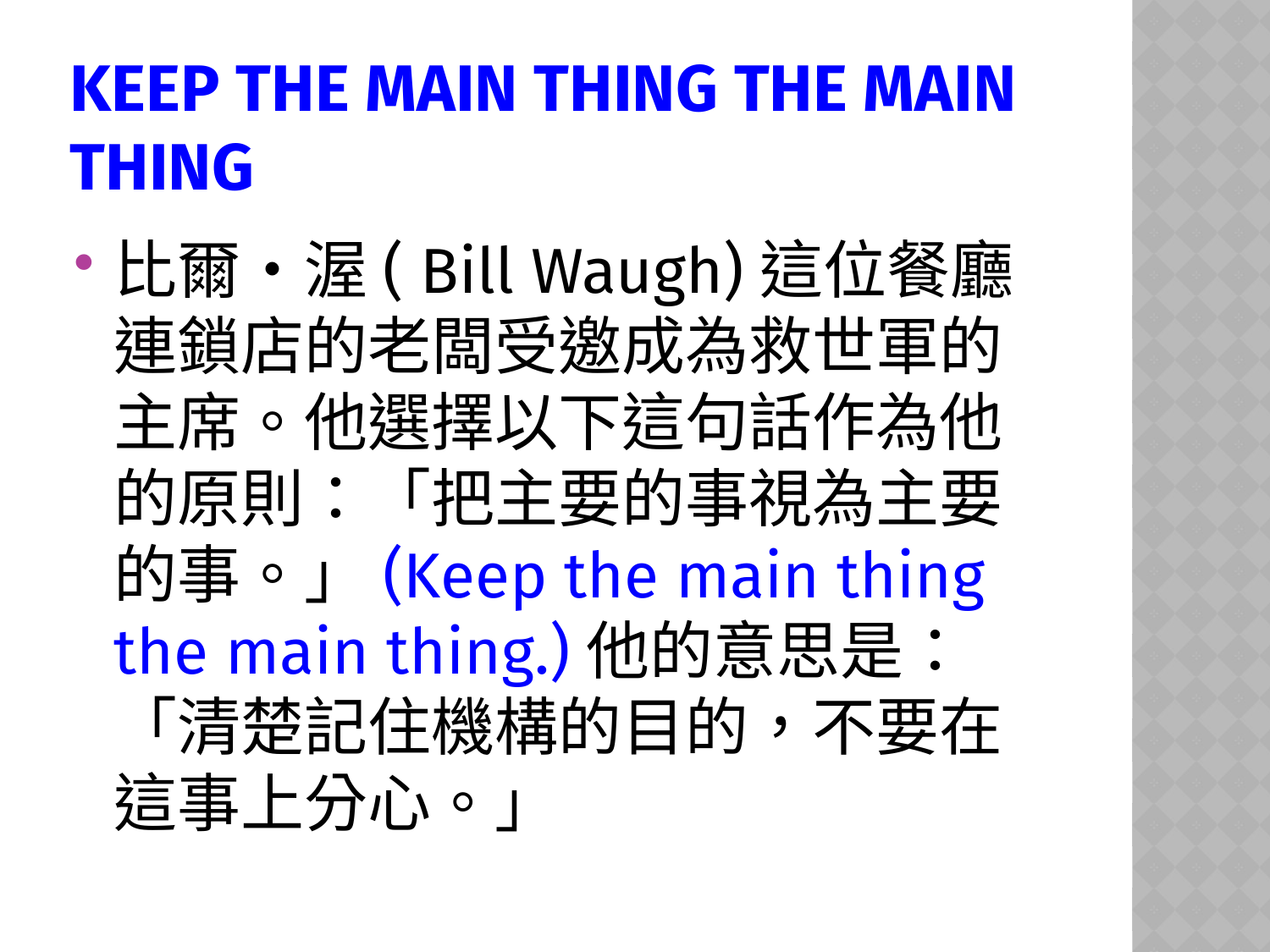

# Keep the main thing the main thing
比爾‧渥( Bill Waugh)這位餐廳連鎖店的老闆受邀成為救世軍的主席。他選擇以下這句話作為他的原則：「把主要的事視為主要的事。」(Keep the main thing the main thing.)他的意思是：「清楚記住機構的目的，不要在這事上分心。」